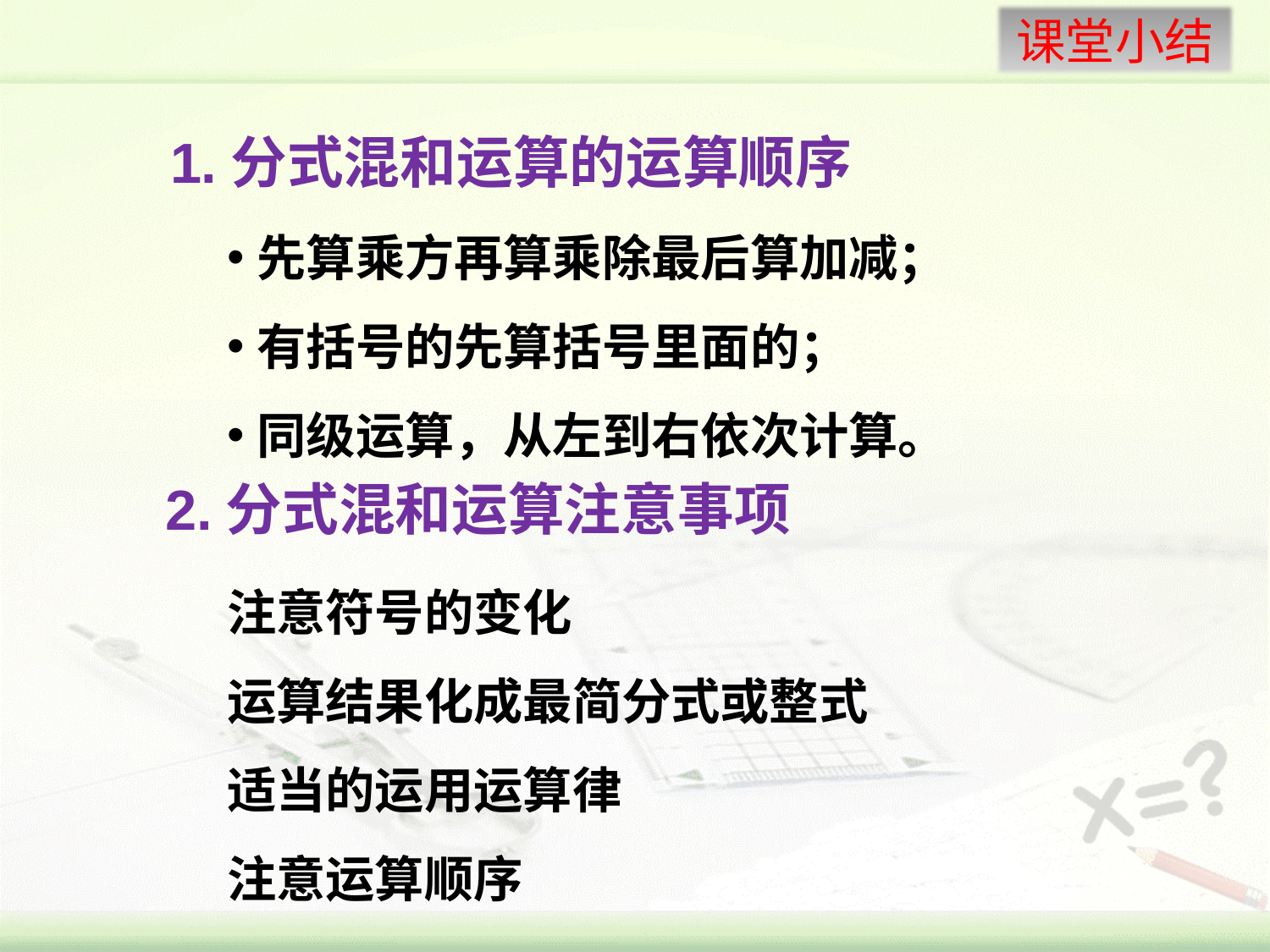

1.分式混和运算的运算顺序
先算乘方再算乘除最后算加减；
有括号的先算括号里面的；
同级运算，从左到右依次计算。
2.分式混和运算注意事项
注意符号的变化
运算结果化成最简分式或整式
适当的运用运算律
注意运算顺序